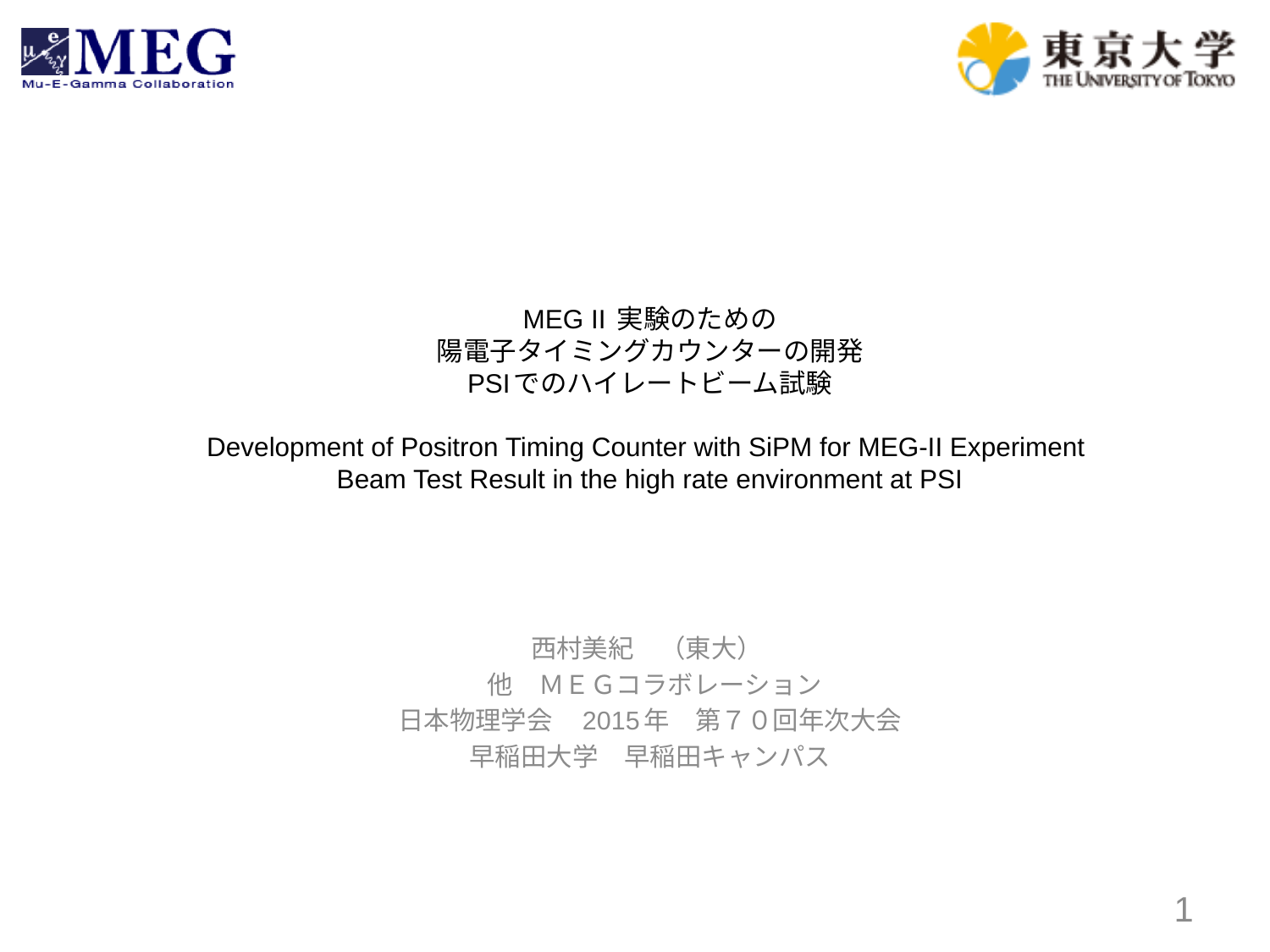

# MEG II 実験のための 陽電子タイミングカウンターの開発 PSIでのハイレートビーム試験 Development of Positron Timing Counter with SiPM for MEG-II Experiment Beam Test Result in the high rate environment at PSI
西村美紀　（東大）
 他　ＭＥＧコラボレーション
日本物理学会　2015年　第７０回年次大会
早稲田大学　早稲田キャンパス
1